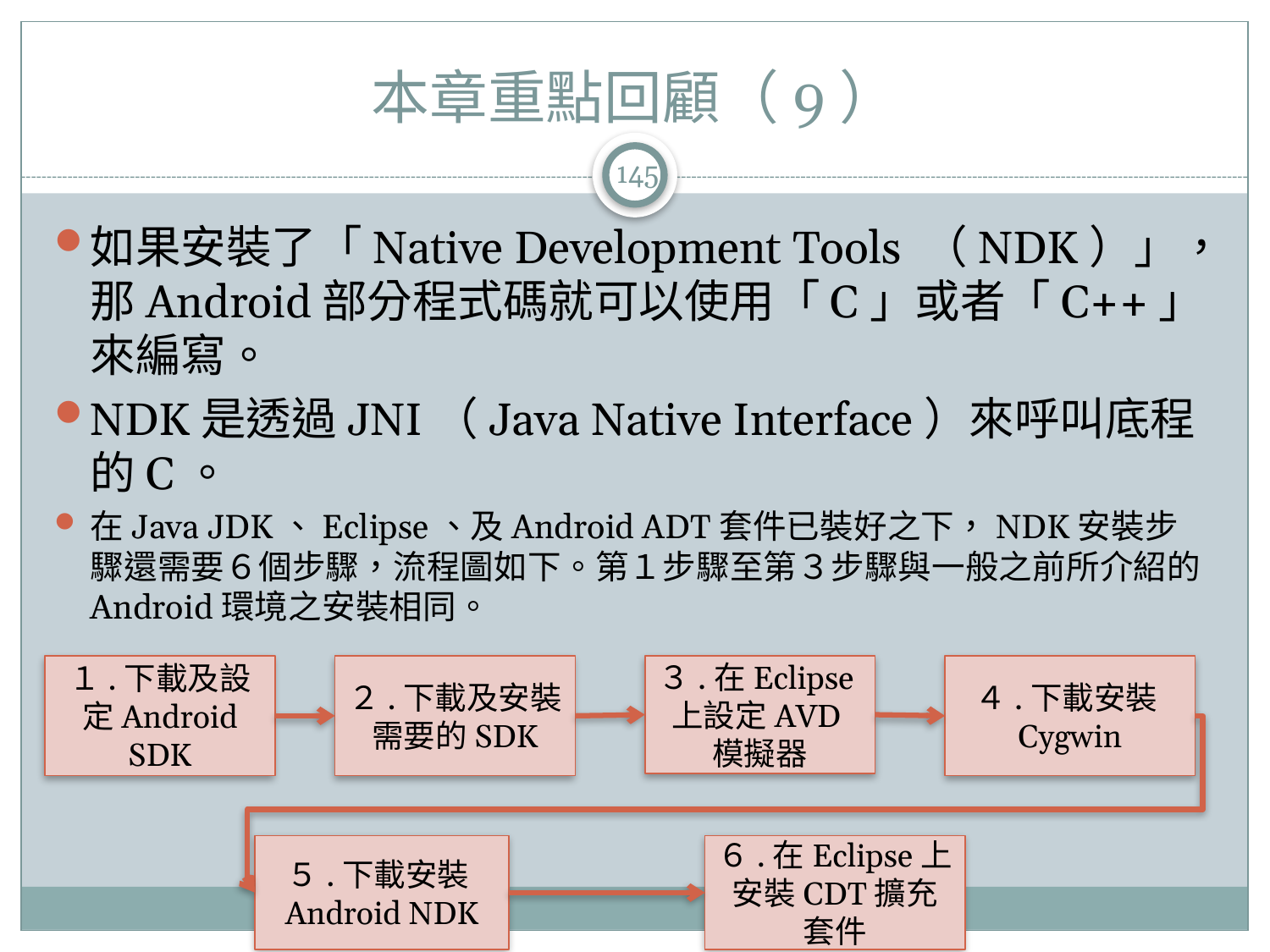

# 本章重點回顧（9）
145
如果安裝了「Native Development Tools （NDK）」，那Android部分程式碼就可以使用「C」或者「C++」來編寫。
NDK是透過JNI（Java Native Interface）來呼叫底程的C。
在Java JDK、Eclipse、及Android ADT套件已裝好之下，NDK安裝步驟還需要６個步驟，流程圖如下。第１步驟至第３步驟與一般之前所介紹的Android環境之安裝相同。

１.下載及設定Android SDK
２.下載及安裝需要的SDK
３.在Eclipse上設定AVD模擬器
４.下載安裝Cygwin
５.下載安裝Android NDK
６.在Eclipse上安裝CDT擴充套件